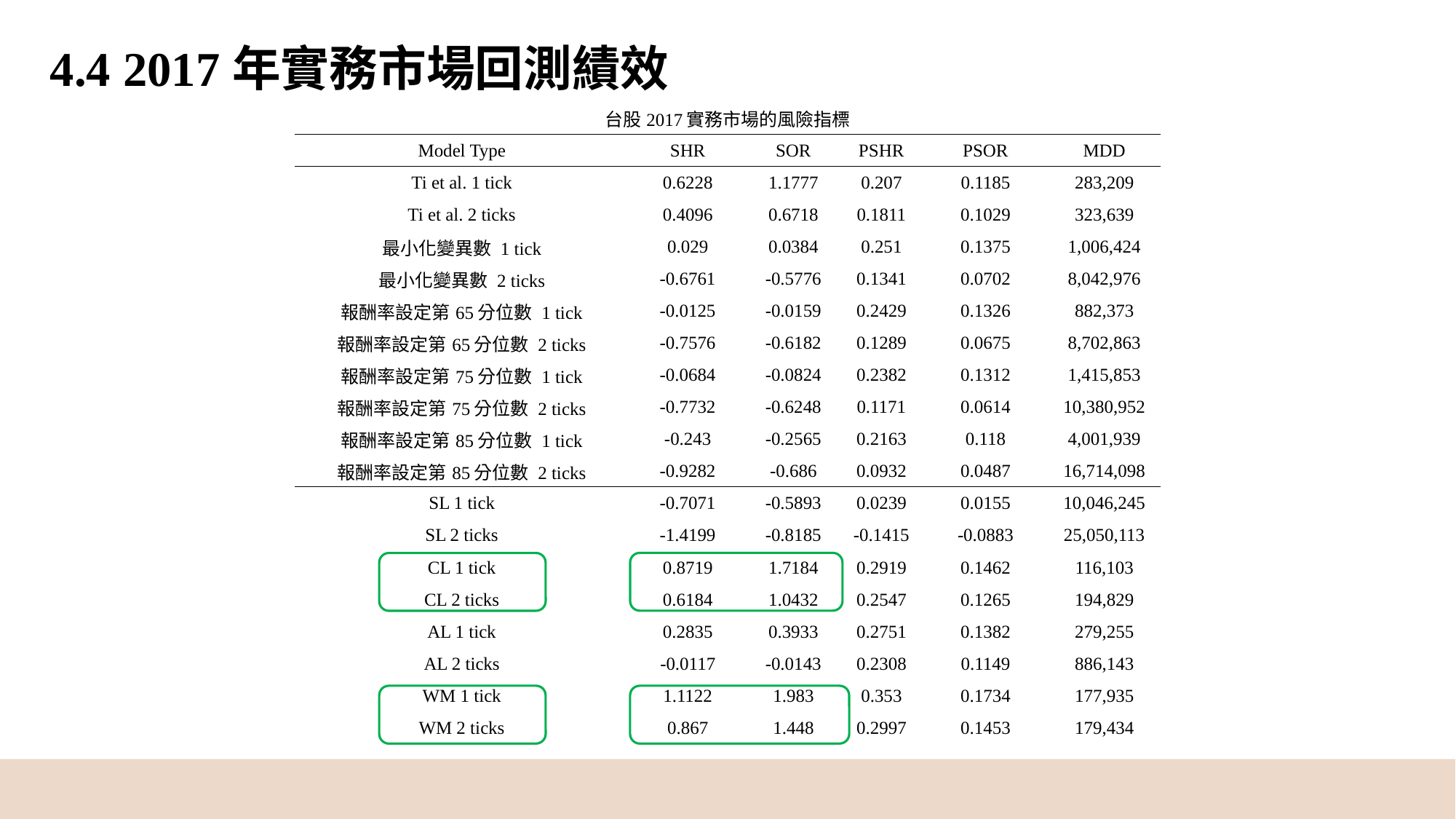

4.4 2017年實務市場回測績效
| 台股2017實務市場的風險指標 |  |  |  |  |  |
| --- | --- | --- | --- | --- | --- |
| Model Type | SHR | SOR | PSHR | PSOR | MDD |
| Ti et al. 1 tick | 0.6228 | 1.1777 | 0.207 | 0.1185 | 283,209 |
| Ti et al. 2 ticks | 0.4096 | 0.6718 | 0.1811 | 0.1029 | 323,639 |
| 最小化變異數 1 tick | 0.029 | 0.0384 | 0.251 | 0.1375 | 1,006,424 |
| 最小化變異數 2 ticks | -0.6761 | -0.5776 | 0.1341 | 0.0702 | 8,042,976 |
| 報酬率設定第65分位數 1 tick | -0.0125 | -0.0159 | 0.2429 | 0.1326 | 882,373 |
| 報酬率設定第65分位數 2 ticks | -0.7576 | -0.6182 | 0.1289 | 0.0675 | 8,702,863 |
| 報酬率設定第75分位數 1 tick | -0.0684 | -0.0824 | 0.2382 | 0.1312 | 1,415,853 |
| 報酬率設定第75分位數 2 ticks | -0.7732 | -0.6248 | 0.1171 | 0.0614 | 10,380,952 |
| 報酬率設定第85分位數 1 tick | -0.243 | -0.2565 | 0.2163 | 0.118 | 4,001,939 |
| 報酬率設定第85分位數 2 ticks | -0.9282 | -0.686 | 0.0932 | 0.0487 | 16,714,098 |
| SL 1 tick | -0.7071 | -0.5893 | 0.0239 | 0.0155 | 10,046,245 |
| SL 2 ticks | -1.4199 | -0.8185 | -0.1415 | -0.0883 | 25,050,113 |
| CL 1 tick | 0.8719 | 1.7184 | 0.2919 | 0.1462 | 116,103 |
| CL 2 ticks | 0.6184 | 1.0432 | 0.2547 | 0.1265 | 194,829 |
| AL 1 tick | 0.2835 | 0.3933 | 0.2751 | 0.1382 | 279,255 |
| AL 2 ticks | -0.0117 | -0.0143 | 0.2308 | 0.1149 | 886,143 |
| WM 1 tick | 1.1122 | 1.983 | 0.353 | 0.1734 | 177,935 |
| WM 2 ticks | 0.867 | 1.448 | 0.2997 | 0.1453 | 179,434 |